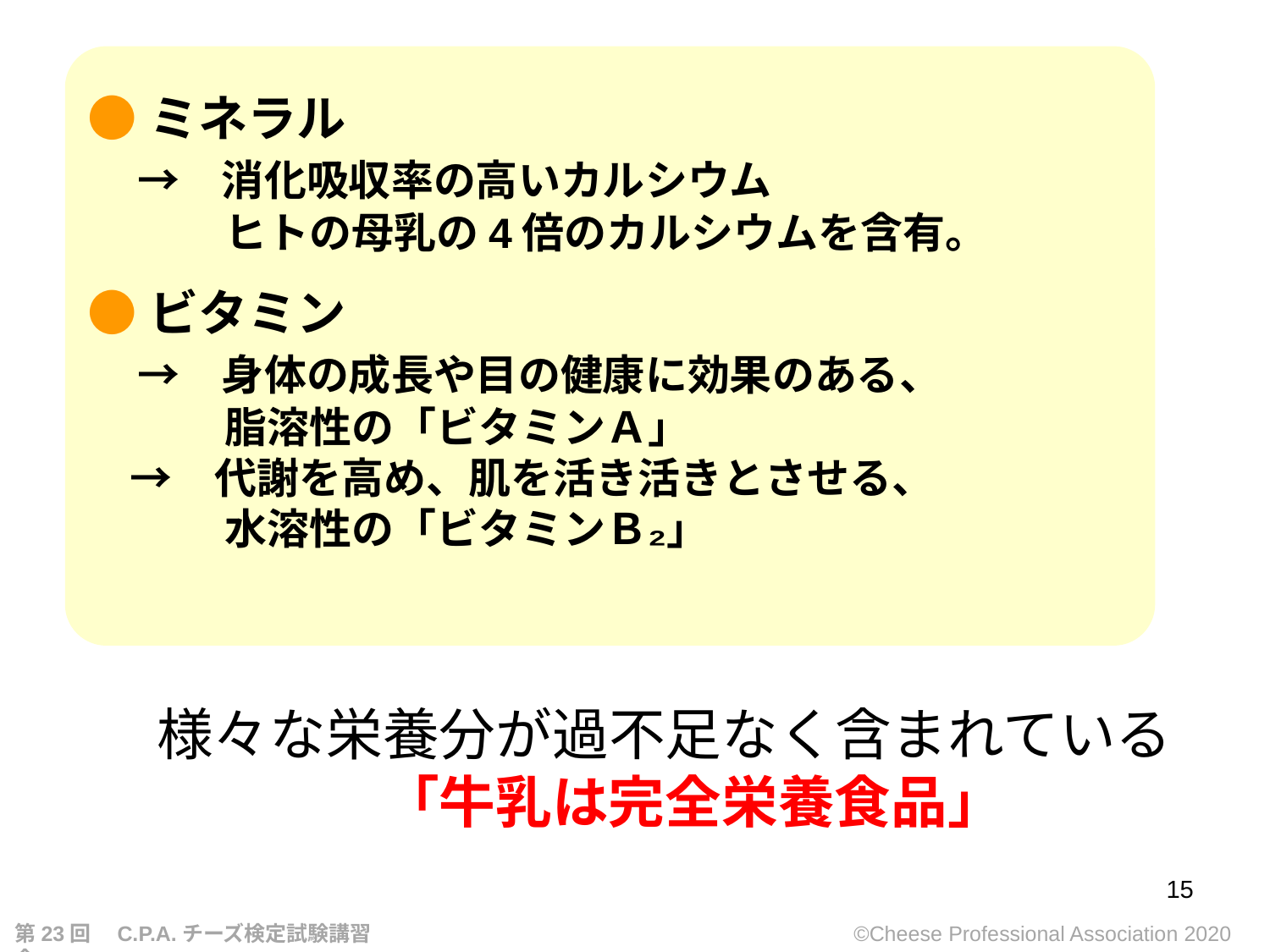

●ミネラル
　→　消化吸収率の高いカルシウム
　　　 ヒトの母乳の4倍のカルシウムを含有。

●ビタミン
　→　身体の成長や目の健康に効果のある、
　　　 脂溶性の「ビタミンＡ」
　→　代謝を高め、肌を活き活きとさせる、
　　　 水溶性の「ビタミンＢ₂」
様々な栄養分が過不足なく含まれている
　　　　「牛乳は完全栄養食品」
15
第23回　C.P.A.チーズ検定試験講習会
©Cheese Professional Association 2020